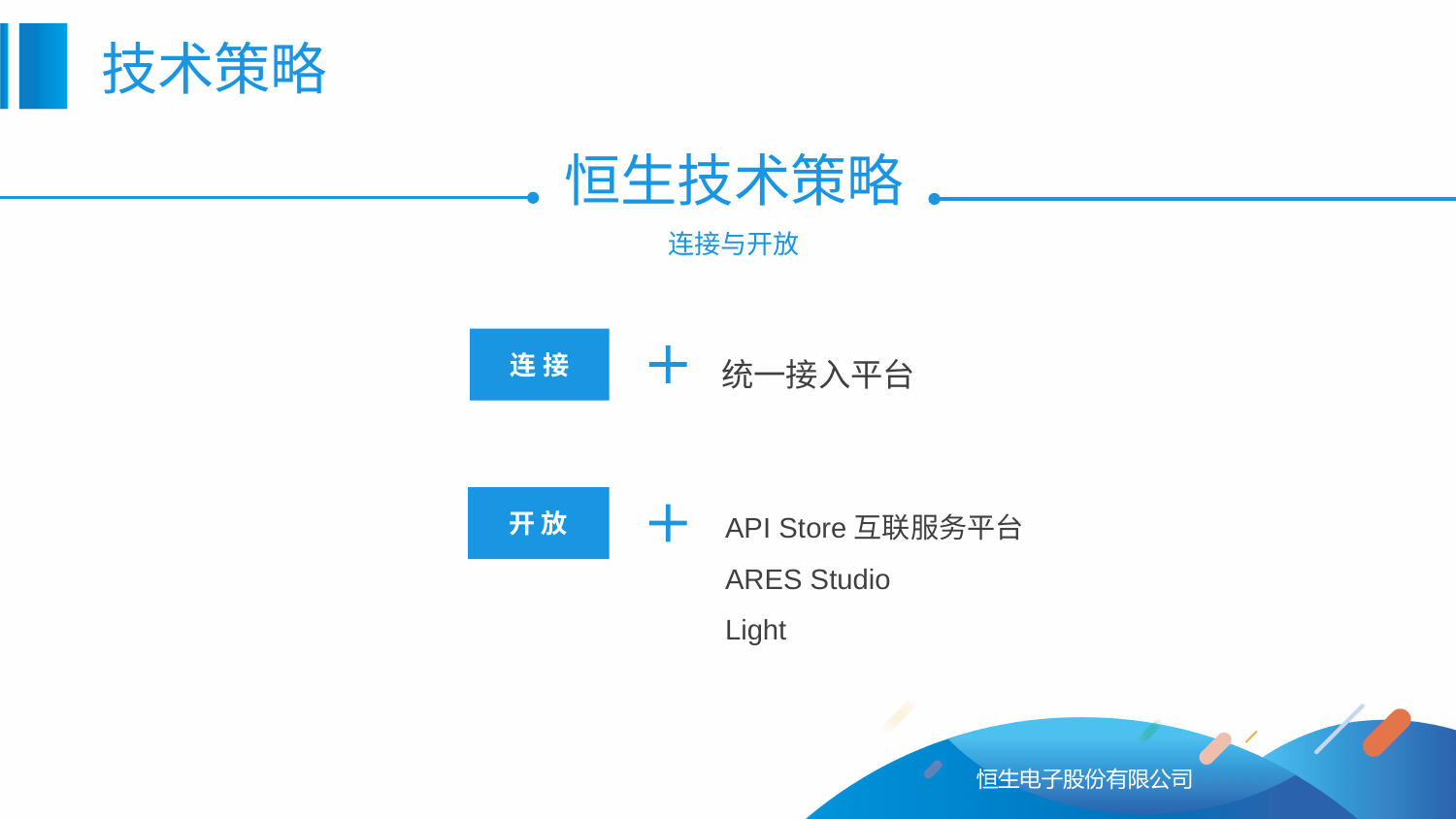

技术策略
恒生技术策略
连接与开放
统一接入平台
连 接

API Store互联服务平台
ARES Studio
Light
开 放